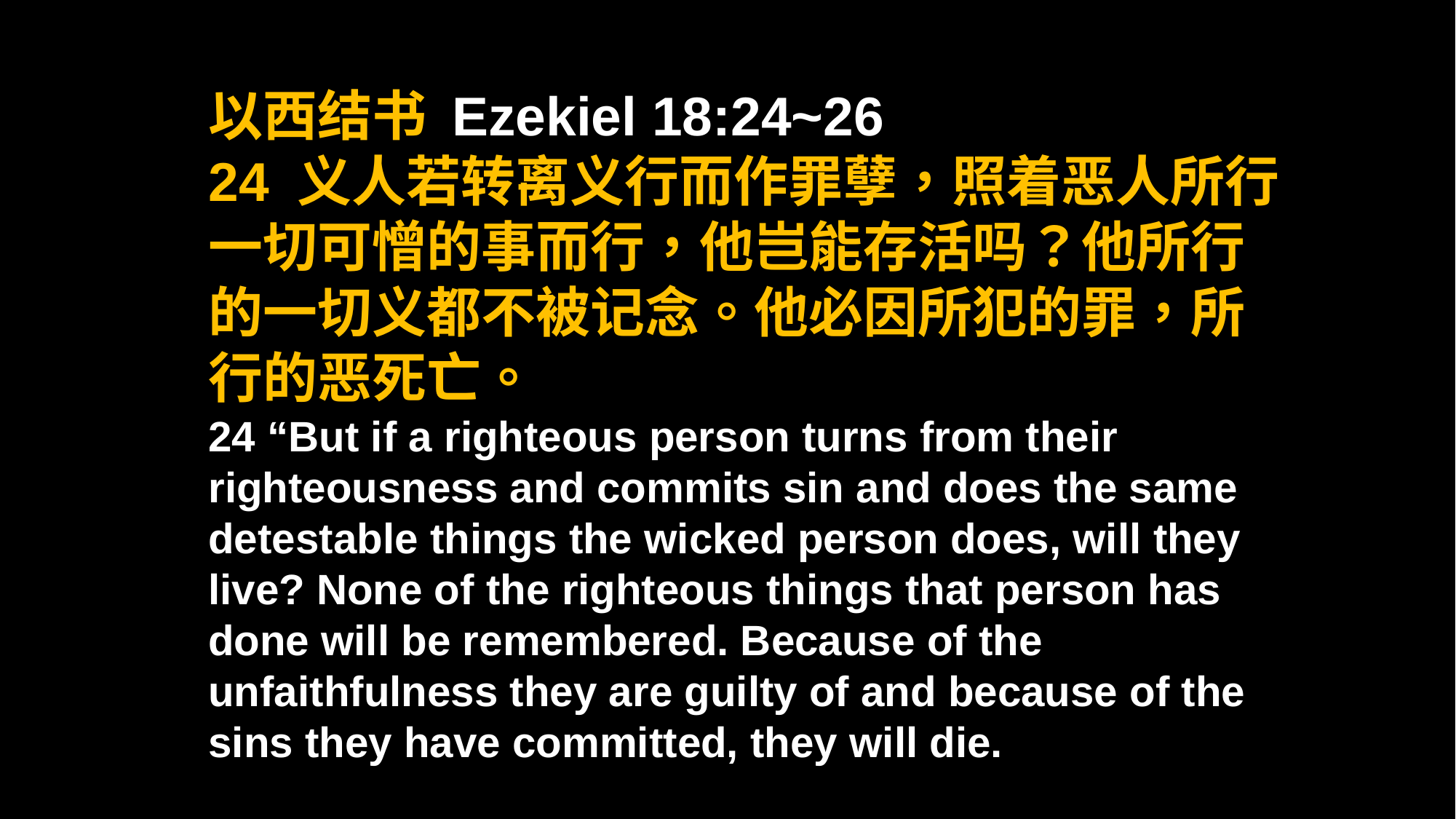

以西结书 Ezekiel 18:24~26
24 义人若转离义行而作罪孽，照着恶人所行一切可憎的事而行，他岂能存活吗？他所行的一切义都不被记念。他必因所犯的罪，所行的恶死亡。
24 “But if a righteous person turns from their righteousness and commits sin and does the same detestable things the wicked person does, will they live? None of the righteous things that person has done will be remembered. Because of the unfaithfulness they are guilty of and because of the sins they have committed, they will die.